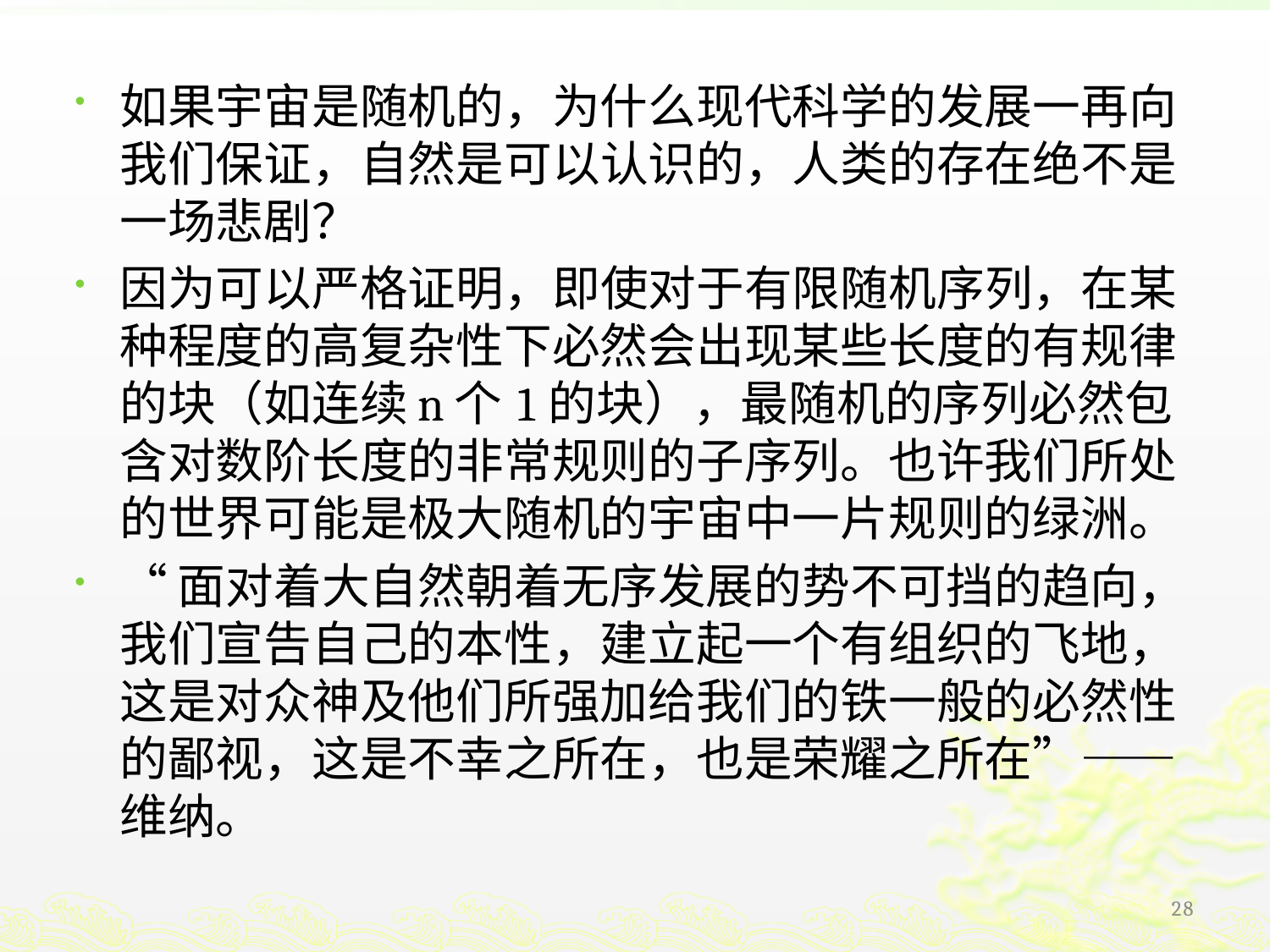

如果宇宙是随机的，为什么现代科学的发展一再向我们保证，自然是可以认识的，人类的存在绝不是一场悲剧？
因为可以严格证明，即使对于有限随机序列，在某种程度的高复杂性下必然会出现某些长度的有规律的块（如连续n个1的块），最随机的序列必然包含对数阶长度的非常规则的子序列。也许我们所处的世界可能是极大随机的宇宙中一片规则的绿洲。
“面对着大自然朝着无序发展的势不可挡的趋向，我们宣告自己的本性，建立起一个有组织的飞地，这是对众神及他们所强加给我们的铁一般的必然性的鄙视，这是不幸之所在，也是荣耀之所在”——维纳。
28